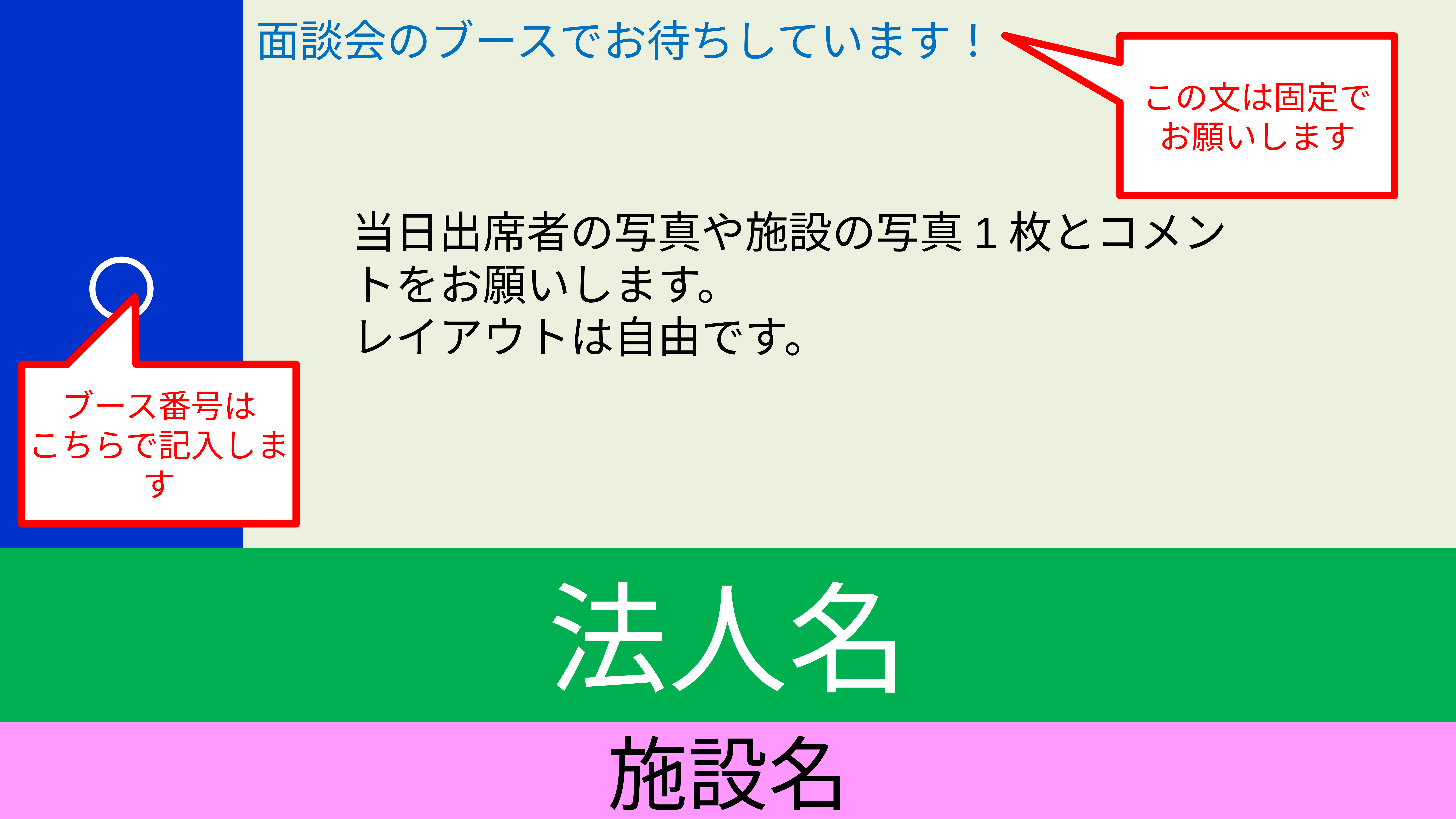

○
面談会のブースでお待ちしています！
この文は固定で
お願いします
当日出席者の写真や施設の写真1枚とコメントをお願いします。
レイアウトは自由です。

ブース番号は
こちらで記入します
法人名
施設名